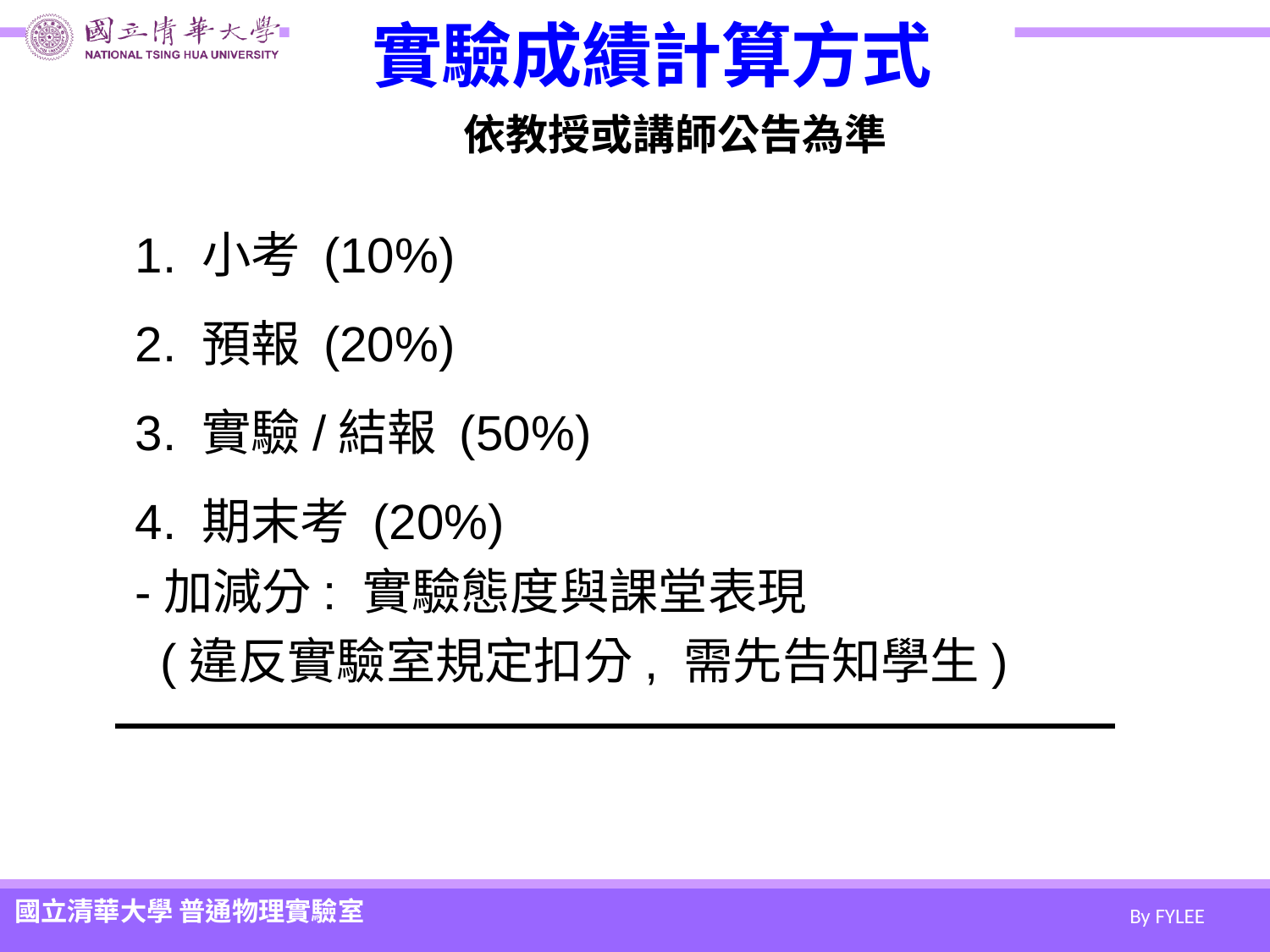

# 實驗成績計算方式
依教授或講師公告為準
1. 小考 (10%)
2. 預報 (20%)
3. 實驗/結報 (50%)
4. 期末考 (20%)
-加減分: 實驗態度與課堂表現
(違反實驗室規定扣分, 需先告知學生)
每次實驗報告成績須於1-2周內給學生
班平均分 80~84，平均若過高或需調分，給學生看總成績前，請與教授討論後再送出。